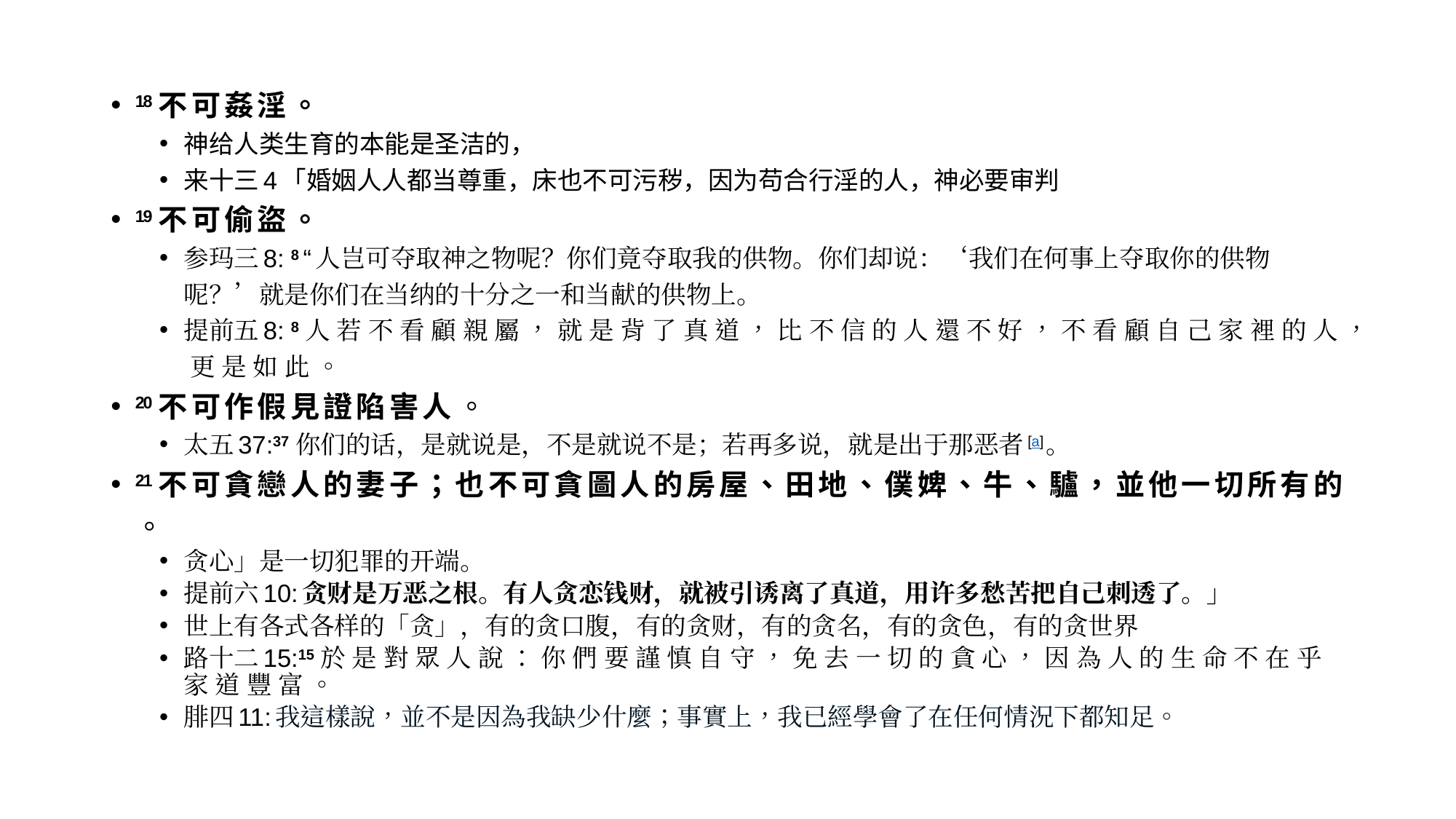

18 不 可 姦 淫 。
神给人类生育的本能是圣洁的，
来十三4「婚姻人人都当尊重，床也不可污秽，因为苟合行淫的人，神必要审判
19 不 可 偷 盜 。
参玛三8: 8 “人岂可夺取神之物呢？你们竟夺取我的供物。你们却说：‘我们在何事上夺取你的供物呢？’就是你们在当纳的十分之一和当献的供物上。
提前五8: 8 人 若 不 看 顧 親 屬 ， 就 是 背 了 真 道 ， 比 不 信 的 人 還 不 好 ， 不 看 顧 自 己 家 裡 的 人 ， 更 是 如 此 。
20 不 可 作 假 見 證 陷 害 人 。
太五37:37 你们的话，是就说是，不是就说不是；若再多说，就是出于那恶者[a]。
21 不 可 貪 戀 人 的 妻 子 ； 也 不 可 貪 圖 人 的 房 屋 、 田 地 、 僕 婢 、 牛 、 驢 ， 並 他 一 切 所 有 的 。
贪心」是一切犯罪的开端。
提前六10:贪财是万恶之根。有人贪恋钱财，就被引诱离了真道，用许多愁苦把自己刺透了。」
世上有各式各样的「贪」，有的贪口腹，有的贪财，有的贪名，有的贪色，有的贪世界
路十二15:15 於 是 對 眾 人 說 ： 你 們 要 謹 慎 自 守 ， 免 去 一 切 的 貪 心 ， 因 為 人 的 生 命 不 在 乎 家 道 豐 富 。
腓四11:我這樣說，並不是因為我缺少什麼；事實上，我已經學會了在任何情況下都知足。